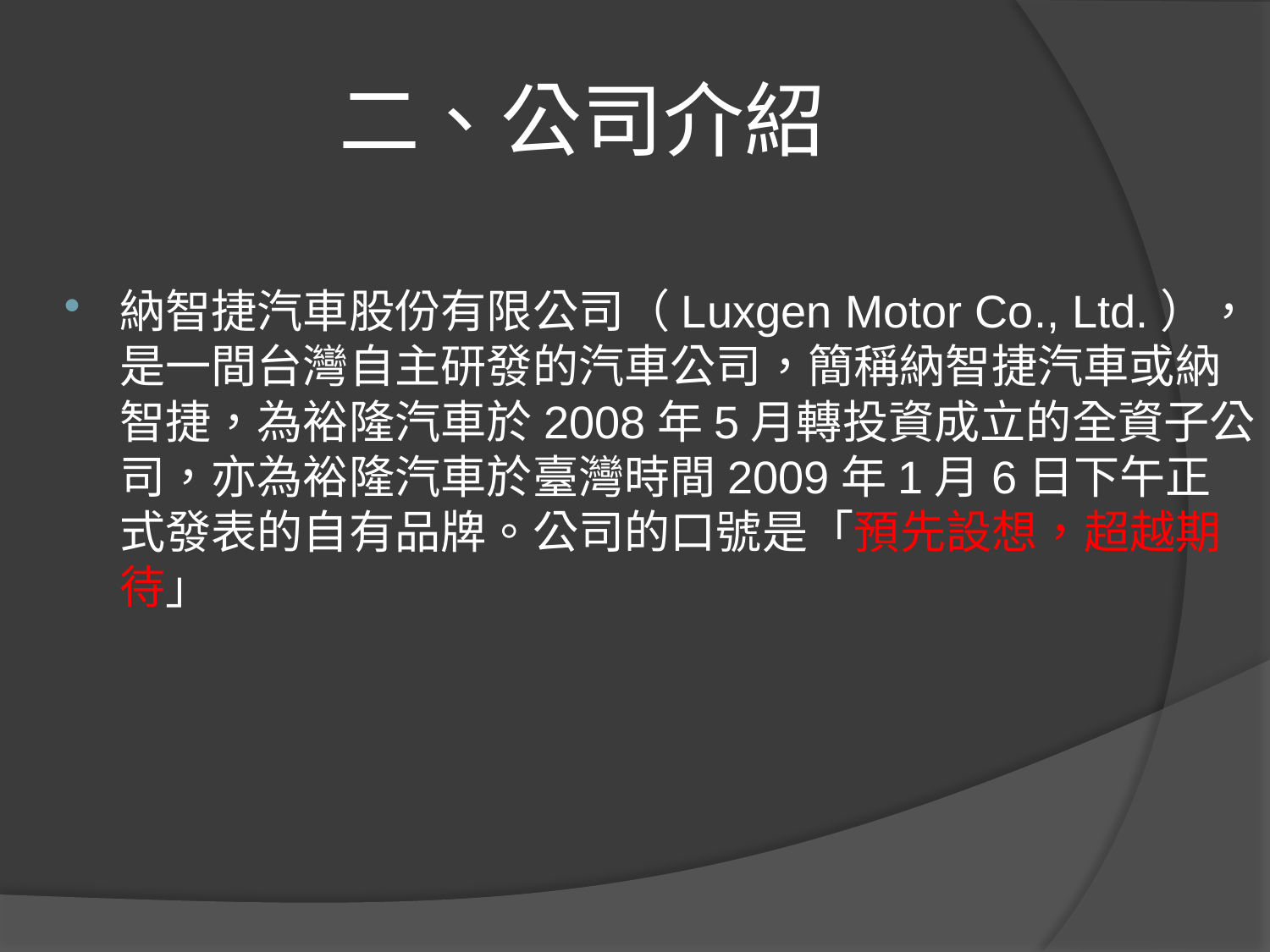

# 二、公司介紹
納智捷汽車股份有限公司（Luxgen Motor Co., Ltd.），是一間台灣自主研發的汽車公司，簡稱納智捷汽車或納智捷，為裕隆汽車於2008年5月轉投資成立的全資子公司，亦為裕隆汽車於臺灣時間2009年1月6日下午正式發表的自有品牌。公司的口號是「預先設想，超越期待」